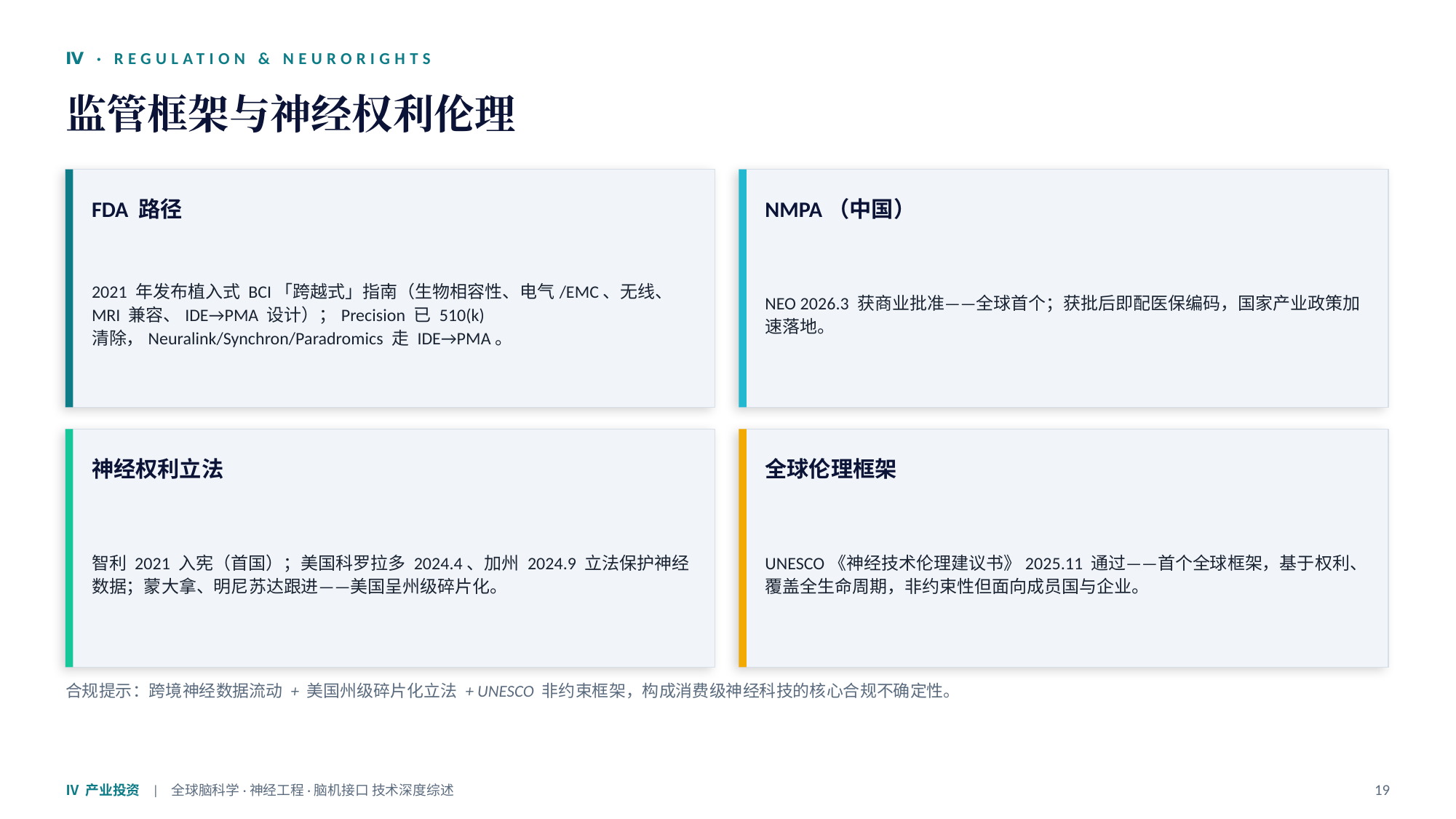

Ⅳ · REGULATION & NEURORIGHTS
监管框架与神经权利伦理

FDA 路径
NMPA（中国）
2021 年发布植入式 BCI「跨越式」指南（生物相容性、电气/EMC、无线、MRI 兼容、IDE→PMA 设计）；Precision 已 510(k) 清除，Neuralink/Synchron/Paradromics 走 IDE→PMA。
NEO 2026.3 获商业批准——全球首个；获批后即配医保编码，国家产业政策加速落地。

神经权利立法
全球伦理框架
智利 2021 入宪（首国）；美国科罗拉多 2024.4、加州 2024.9 立法保护神经数据；蒙大拿、明尼苏达跟进——美国呈州级碎片化。
UNESCO《神经技术伦理建议书》2025.11 通过——首个全球框架，基于权利、覆盖全生命周期，非约束性但面向成员国与企业。
合规提示：跨境神经数据流动 + 美国州级碎片化立法 + UNESCO 非约束框架，构成消费级神经科技的核心合规不确定性。
Ⅳ 产业投资   |   全球脑科学·神经工程·脑机接口 技术深度综述
19